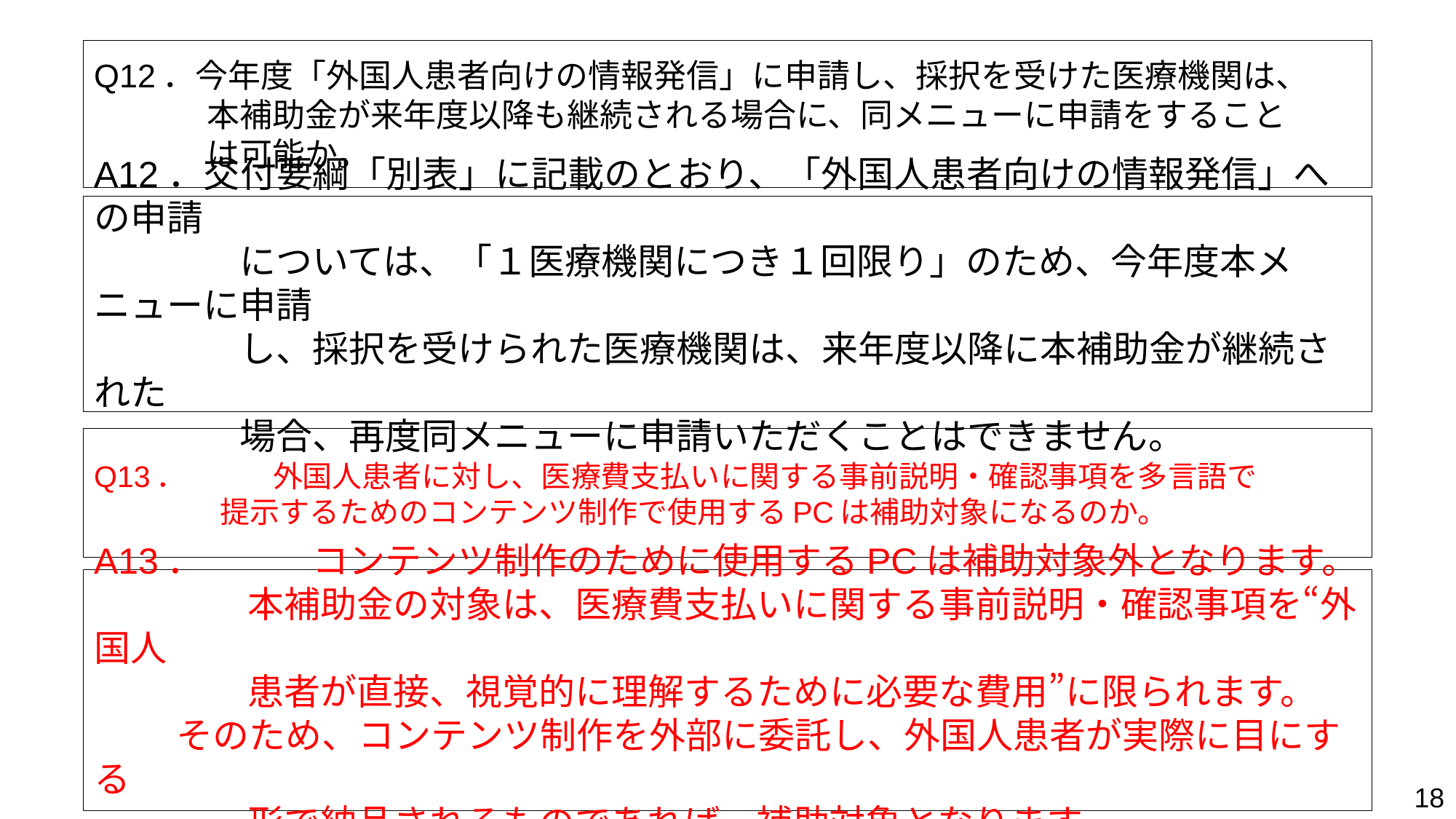

# Q12．今年度「外国人患者向けの情報発信」に申請し、採択を受けた医療機関は、 　　　  本補助金が来年度以降も継続される場合に、同メニューに申請をすること 　　　  は可能か。
A12．交付要綱「別表」に記載のとおり、「外国人患者向けの情報発信」への申請
　　　　については、「１医療機関につき１回限り」のため、今年度本メニューに申請
　　　　し、採択を受けられた医療機関は、来年度以降に本補助金が継続された
　　　　場合、再度同メニューに申請いただくことはできません。
Q13．	外国人患者に対し、医療費支払いに関する事前説明・確認事項を多言語で
　　　　 提示するためのコンテンツ制作で使用するPCは補助対象になるのか。
A13．	コンテンツ制作のために使用するPCは補助対象外となります。
　　　　 本補助金の対象は、医療費支払いに関する事前説明・確認事項を“外国人
　　　　 患者が直接、視覚的に理解するために必要な費用”に限られます。
         そのため、コンテンツ制作を外部に委託し、外国人患者が実際に目にする
　　　　 形で納品されるものであれば、補助対象となります。
18